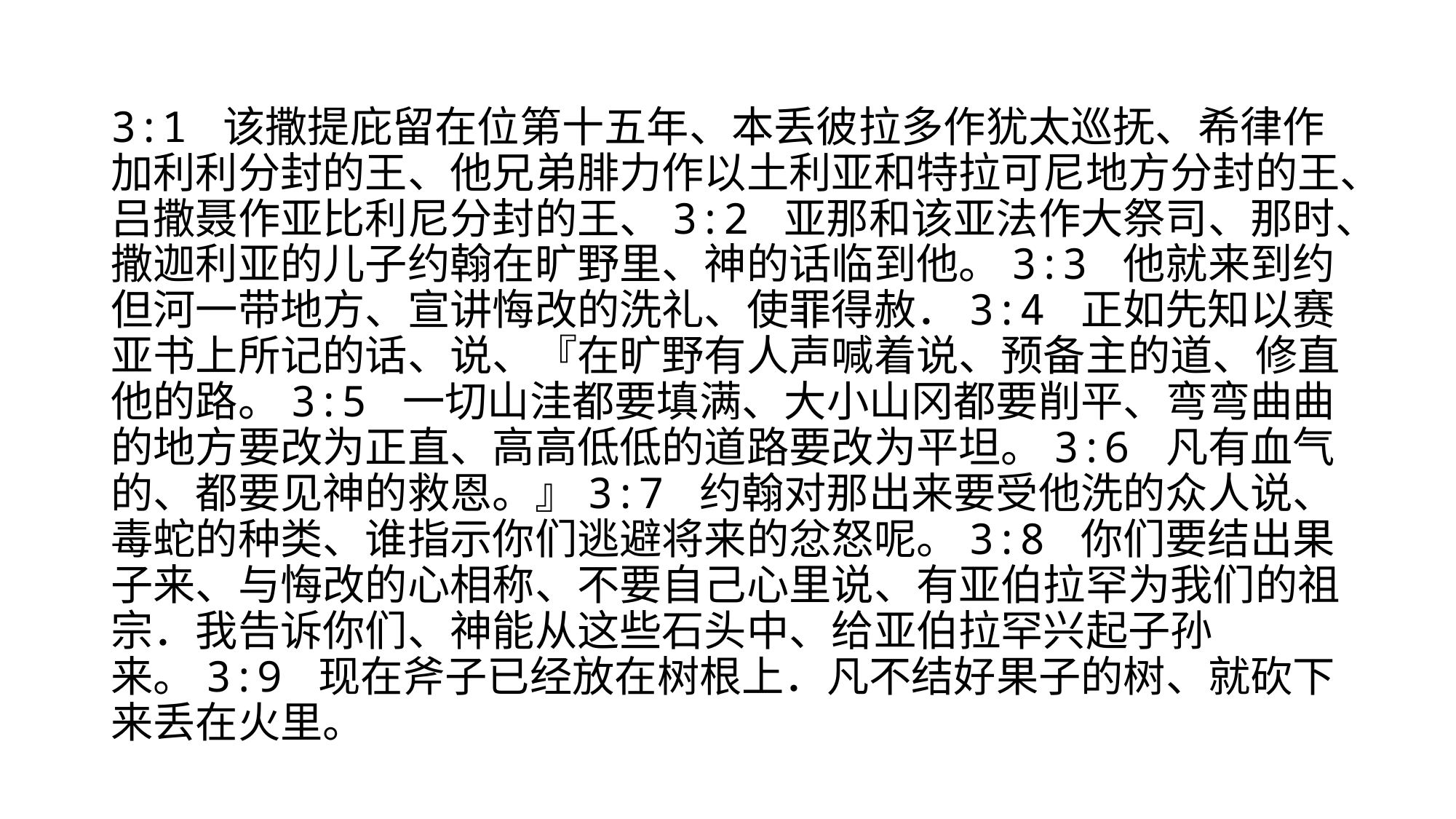

#
3:1 该撒提庇留在位第十五年、本丢彼拉多作犹太巡抚、希律作加利利分封的王、他兄弟腓力作以土利亚和特拉可尼地方分封的王、吕撒聂作亚比利尼分封的王、3:2 亚那和该亚法作大祭司、那时、撒迦利亚的儿子约翰在旷野里、神的话临到他。3:3 他就来到约但河一带地方、宣讲悔改的洗礼、使罪得赦．3:4 正如先知以赛亚书上所记的话、说、『在旷野有人声喊着说、预备主的道、修直他的路。3:5 一切山洼都要填满、大小山冈都要削平、弯弯曲曲的地方要改为正直、高高低低的道路要改为平坦。3:6 凡有血气的、都要见神的救恩。』3:7 约翰对那出来要受他洗的众人说、毒蛇的种类、谁指示你们逃避将来的忿怒呢。3:8 你们要结出果子来、与悔改的心相称、不要自己心里说、有亚伯拉罕为我们的祖宗．我告诉你们、神能从这些石头中、给亚伯拉罕兴起子孙来。3:9 现在斧子已经放在树根上．凡不结好果子的树、就砍下来丢在火里。